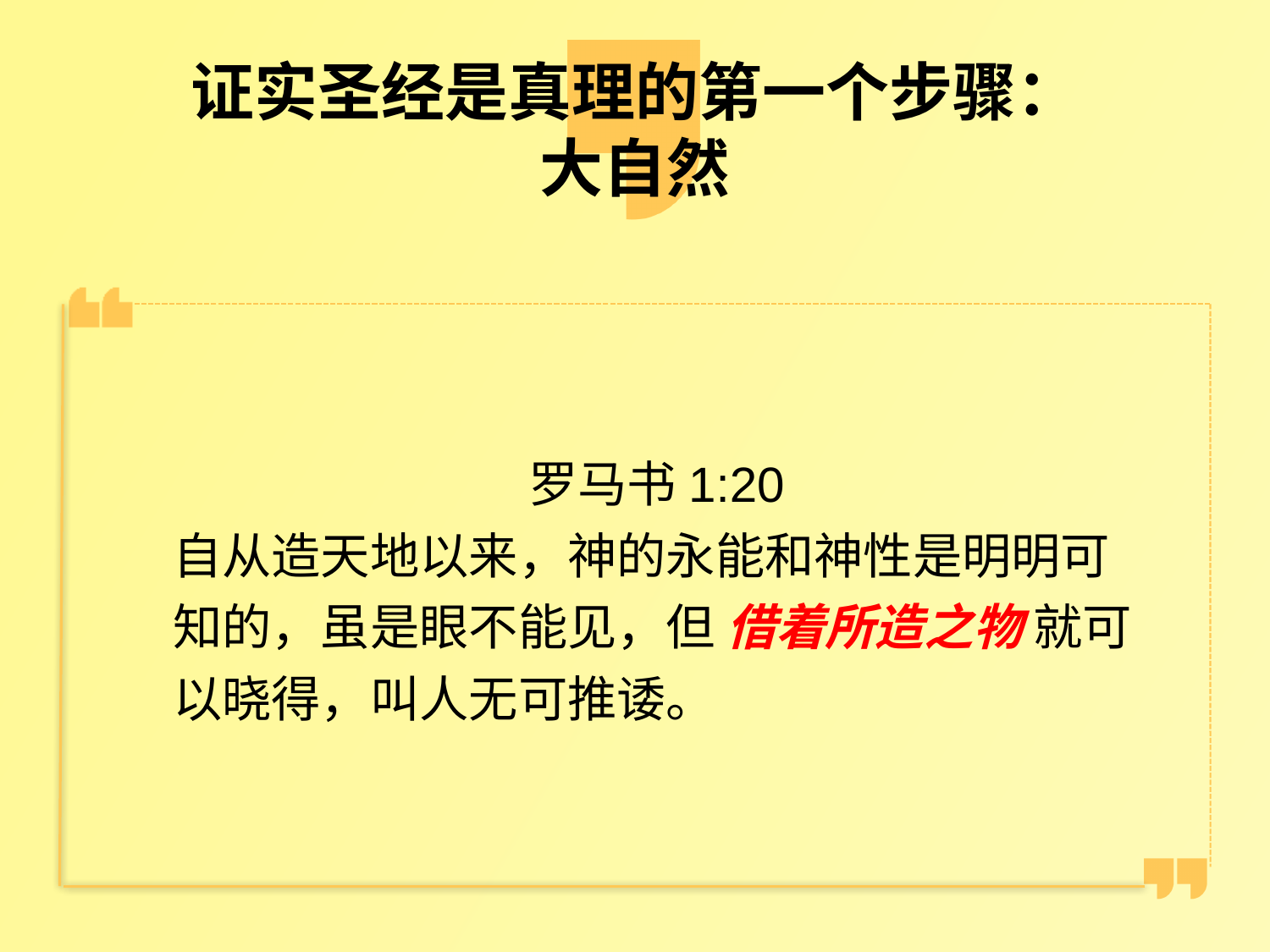

证实圣经是真理的第一个步骤：
大自然
罗马书1:20
自从造天地以来，神的永能和神性是明明可知的，虽是眼不能见，但 借着所造之物 就可以晓得，叫人无可推诿。